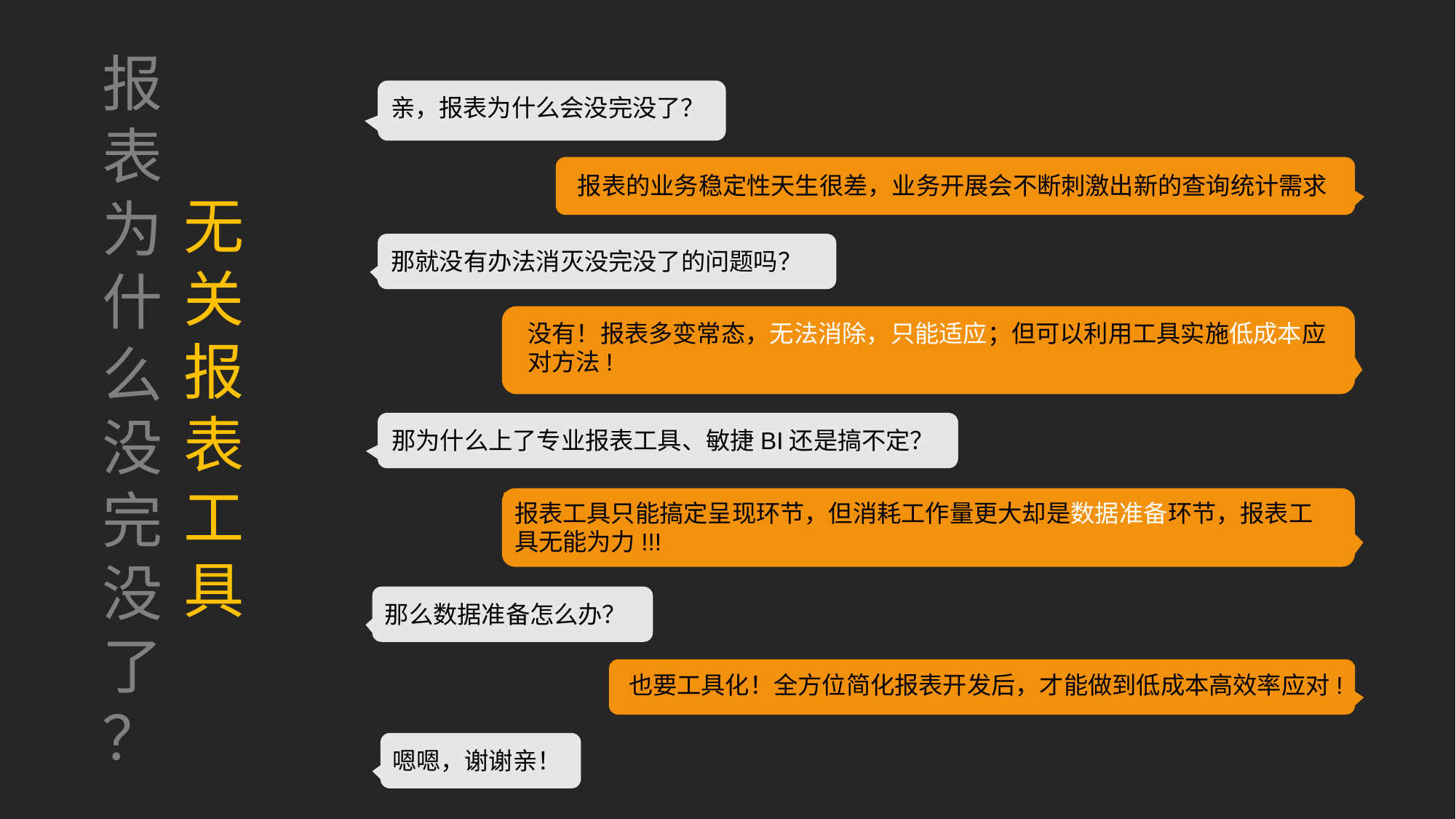

报表为什么没完没了？

亲，报表为什么会没完没了？

报表的业务稳定性天生很差，业务开展会不断刺激出新的查询统计需求
无关报表工具

那就没有办法消灭没完没了的问题吗？

没有！报表多变常态，无法消除，只能适应；但可以利用工具实施低成本应对方法!

那为什么上了专业报表工具、敏捷BI还是搞不定？

报表工具只能搞定呈现环节，但消耗工作量更大却是数据准备环节，报表工具无能为力!!!

那么数据准备怎么办？

也要工具化！全方位简化报表开发后，才能做到低成本高效率应对!

嗯嗯，谢谢亲！